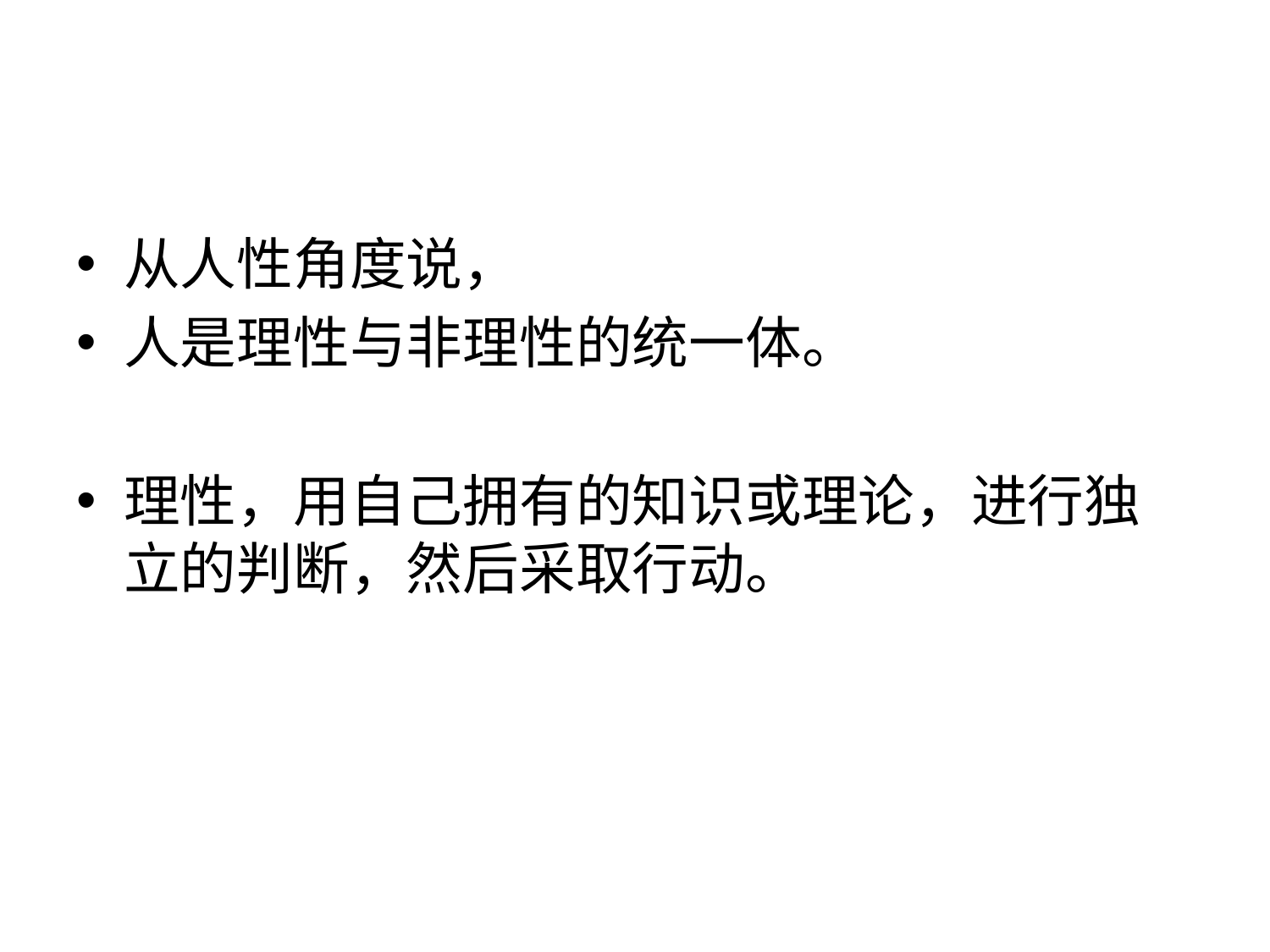

#
从人性角度说，
人是理性与非理性的统一体。

理性，用自己拥有的知识或理论，进行独立的判断，然后采取行动。